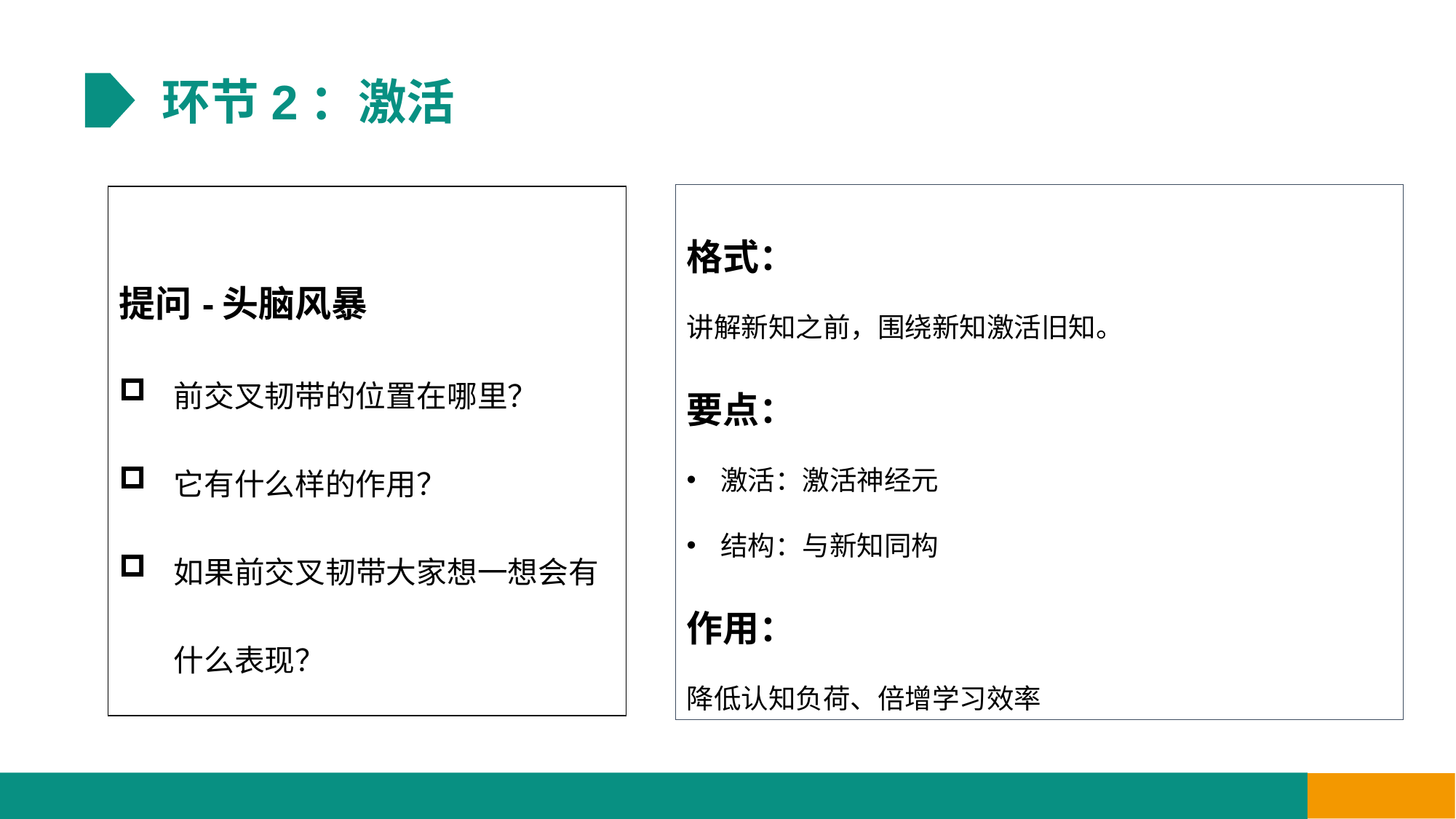

环节2：激活
格式：
讲解新知之前，围绕新知激活旧知。
要点：
激活：激活神经元
结构：与新知同构
作用：
降低认知负荷、倍增学习效率
| 提问-头脑风暴 前交叉韧带的位置在哪里？ 它有什么样的作用？ 如果前交叉韧带大家想一想会有什么表现？ |
| --- |